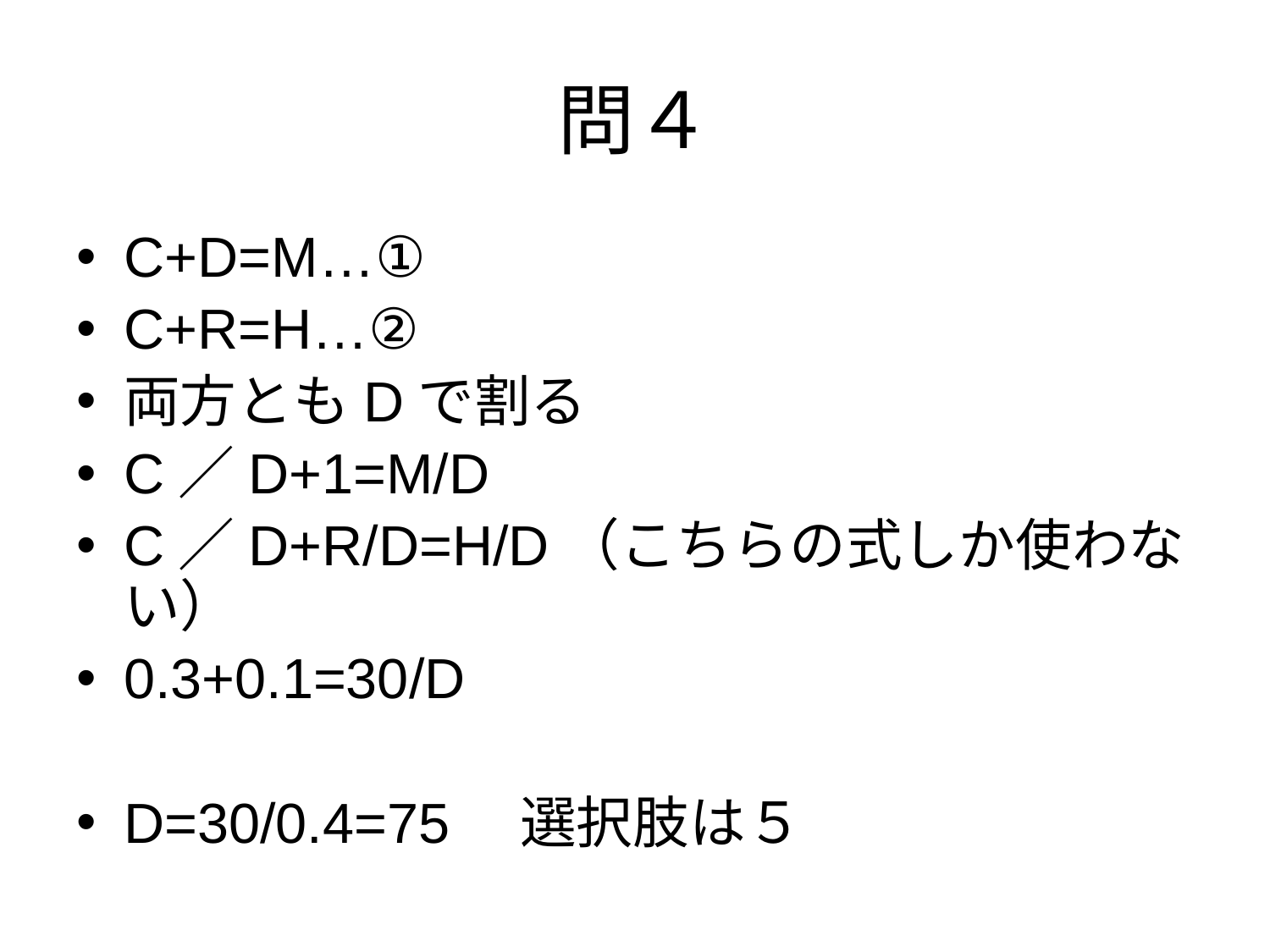

# 問４
C+D=M…①
C+R=H…②
両方ともDで割る
C／D+1=M/D
C／D+R/D=H/D（こちらの式しか使わない）
0.3+0.1=30/D

D=30/0.4=75　選択肢は５